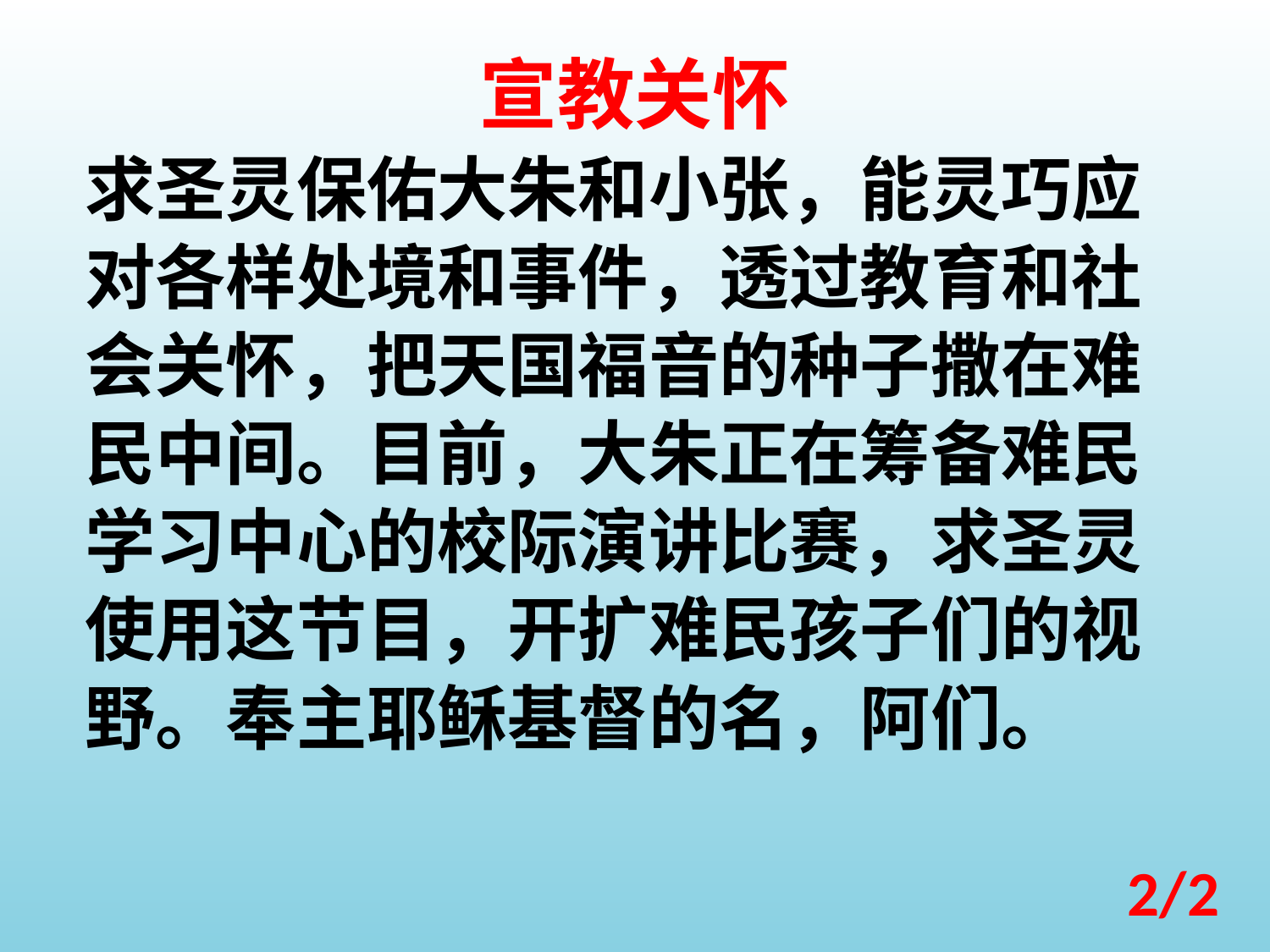

宣教关怀
求圣灵保佑大朱和小张，能灵巧应对各样处境和事件，透过教育和社会关怀，把天国福音的种子撒在难民中间。目前，大朱正在筹备难民学习中心的校际演讲比赛，求圣灵使用这节目，开扩难民孩子们的视野。奉主耶稣基督的名，阿们。
2/2